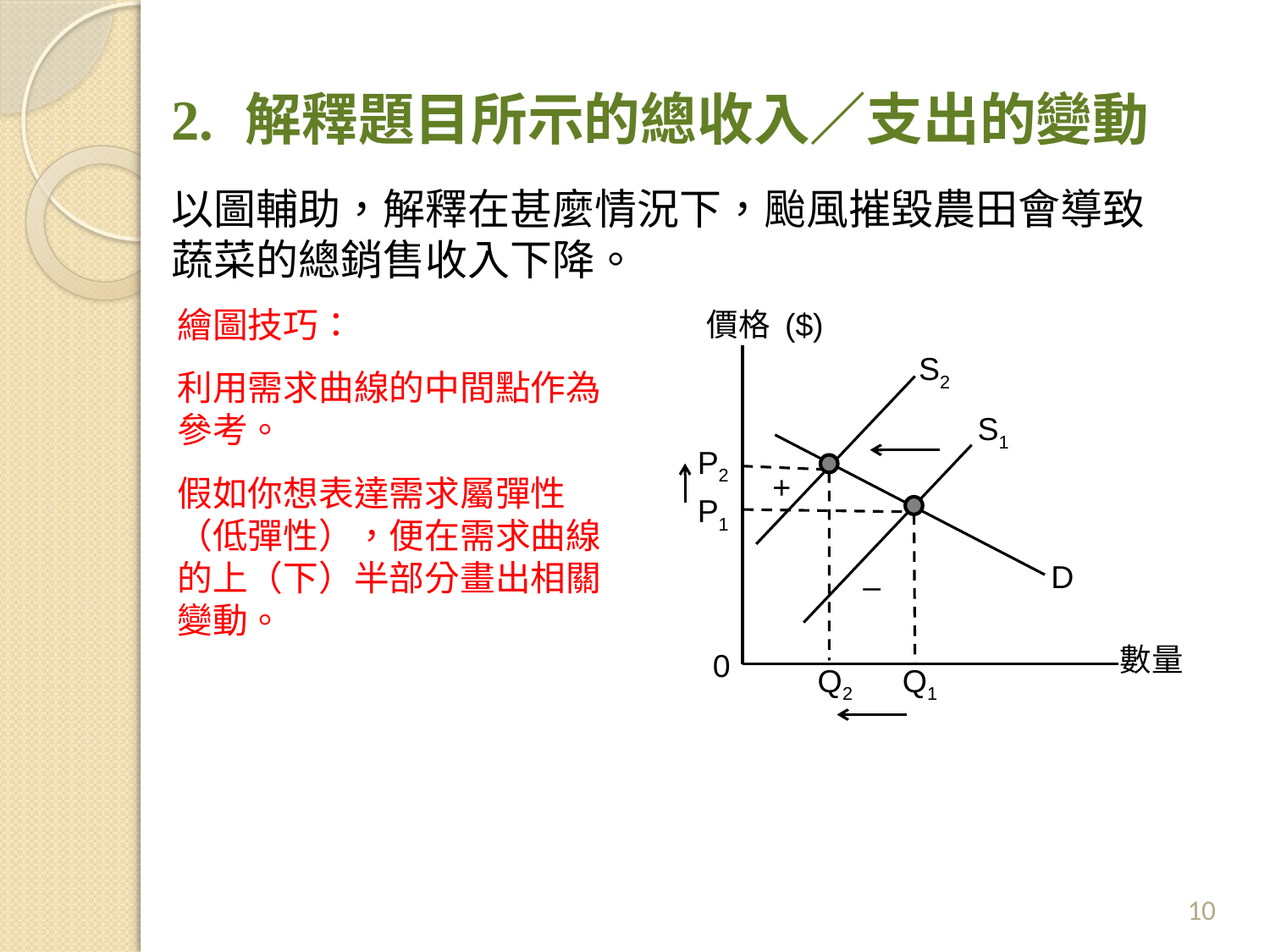

# 2.	解釋題目所示的總收入／支出的變動
以圖輔助，解釋在甚麼情況下，颱風摧毀農田會導致蔬菜的總銷售收入下降。
繪圖技巧：
價格 ($)
S2
利用需求曲線的中間點作為參考。
S1
P2

 +
假如你想表達需求屬彈性（低彈性），便在需求曲線的上（下）半部分畫出相關變動。
P1

D
 –
數量
0
Q2
Q1
10